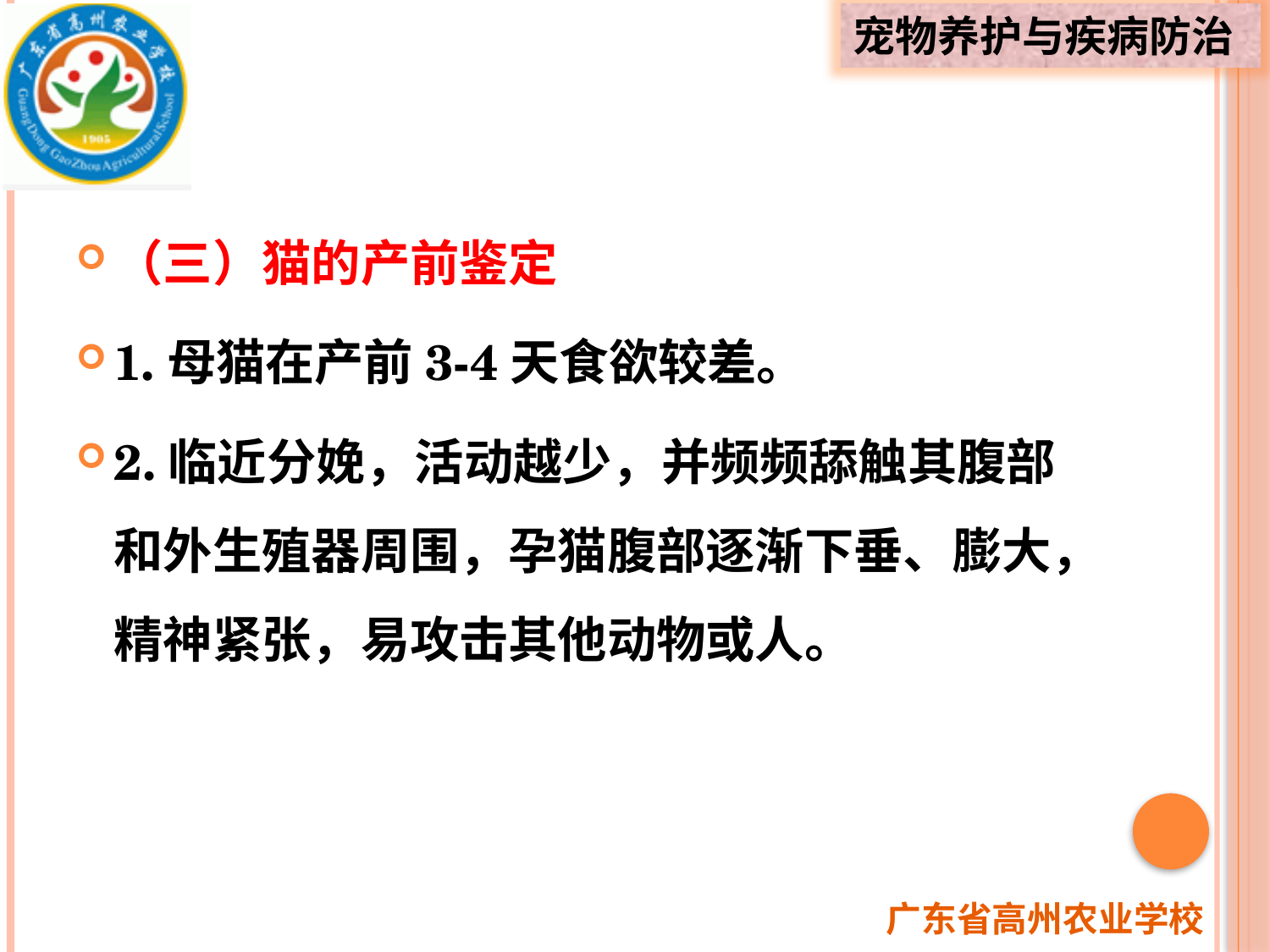

（三）猫的产前鉴定
1.母猫在产前3-4天食欲较差。
2.临近分娩，活动越少，并频频舔触其腹部和外生殖器周围，孕猫腹部逐渐下垂、膨大，精神紧张，易攻击其他动物或人。